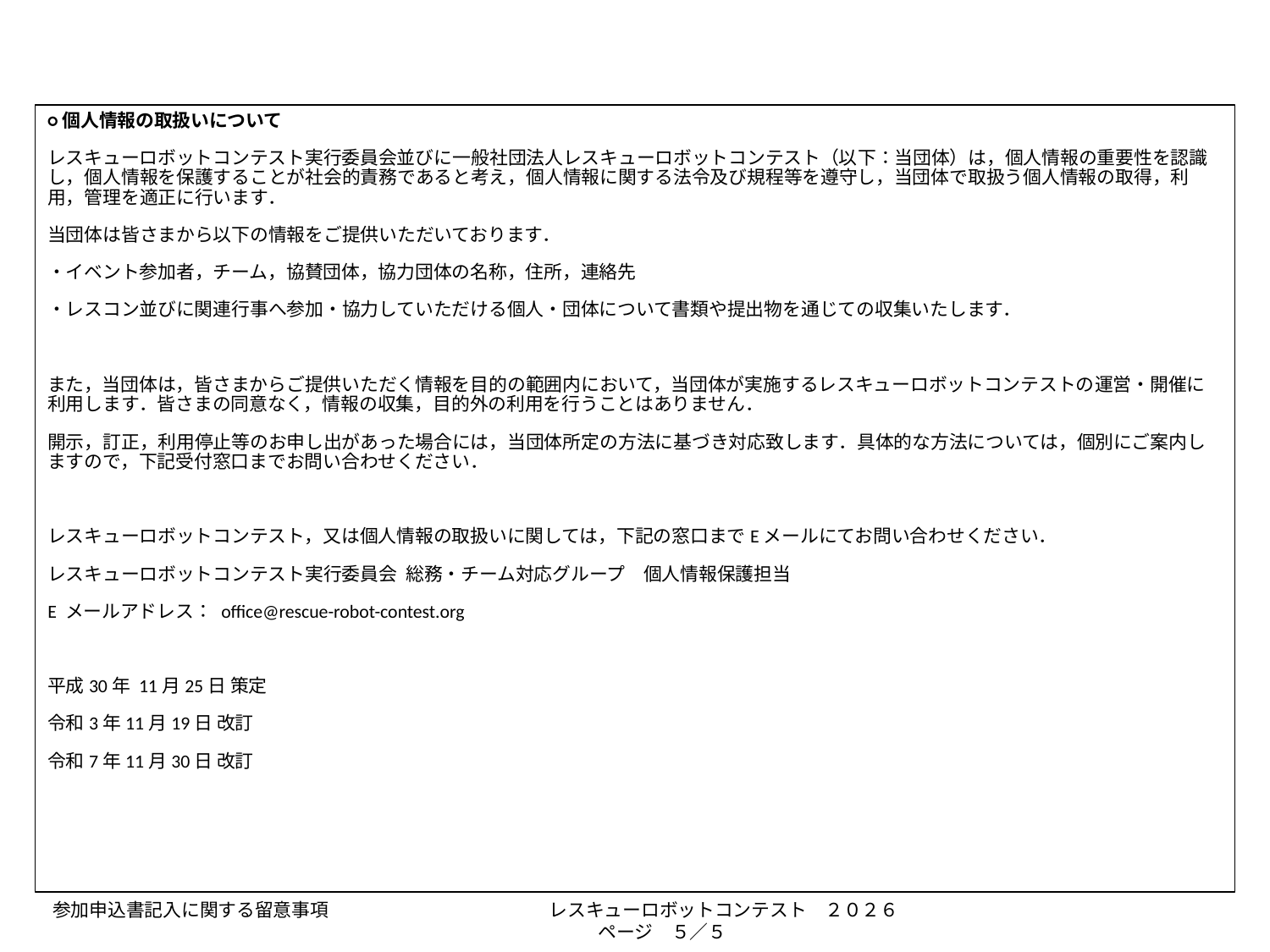

○個人情報の取扱いについて
レスキューロボットコンテスト実行委員会並びに一般社団法人レスキューロボットコンテスト（以下：当団体）は，個人情報の重要性を認識し，個人情報を保護することが社会的責務であると考え，個人情報に関する法令及び規程等を遵守し，当団体で取扱う個人情報の取得，利用，管理を適正に行います．
当団体は皆さまから以下の情報をご提供いただいております．
・イベント参加者，チーム，協賛団体，協力団体の名称，住所，連絡先
・レスコン並びに関連行事へ参加・協力していただける個人・団体について書類や提出物を通じての収集いたします．

また，当団体は，皆さまからご提供いただく情報を目的の範囲内において，当団体が実施するレスキューロボットコンテストの運営・開催に利用します．皆さまの同意なく，情報の収集，目的外の利用を行うことはありません．
開示，訂正，利用停止等のお申し出があった場合には，当団体所定の方法に基づき対応致します．具体的な方法については，個別にご案内しますので，下記受付窓口までお問い合わせください．

レスキューロボットコンテスト，又は個人情報の取扱いに関しては，下記の窓口までEメールにてお問い合わせください．
レスキューロボットコンテスト実行委員会  総務・チーム対応グループ　個人情報保護担当
E メールアドレス： office@rescue-robot-contest.org

平成30年 11月25日 策定
令和3年11月19日 改訂
令和7年11月30日 改訂

参加申込書記入に関する留意事項　　　　　　　　　　　　レスキューロボットコンテスト　２０２６ 　　　　　　　　　　　　　　　　　　　　　ページ　５／５